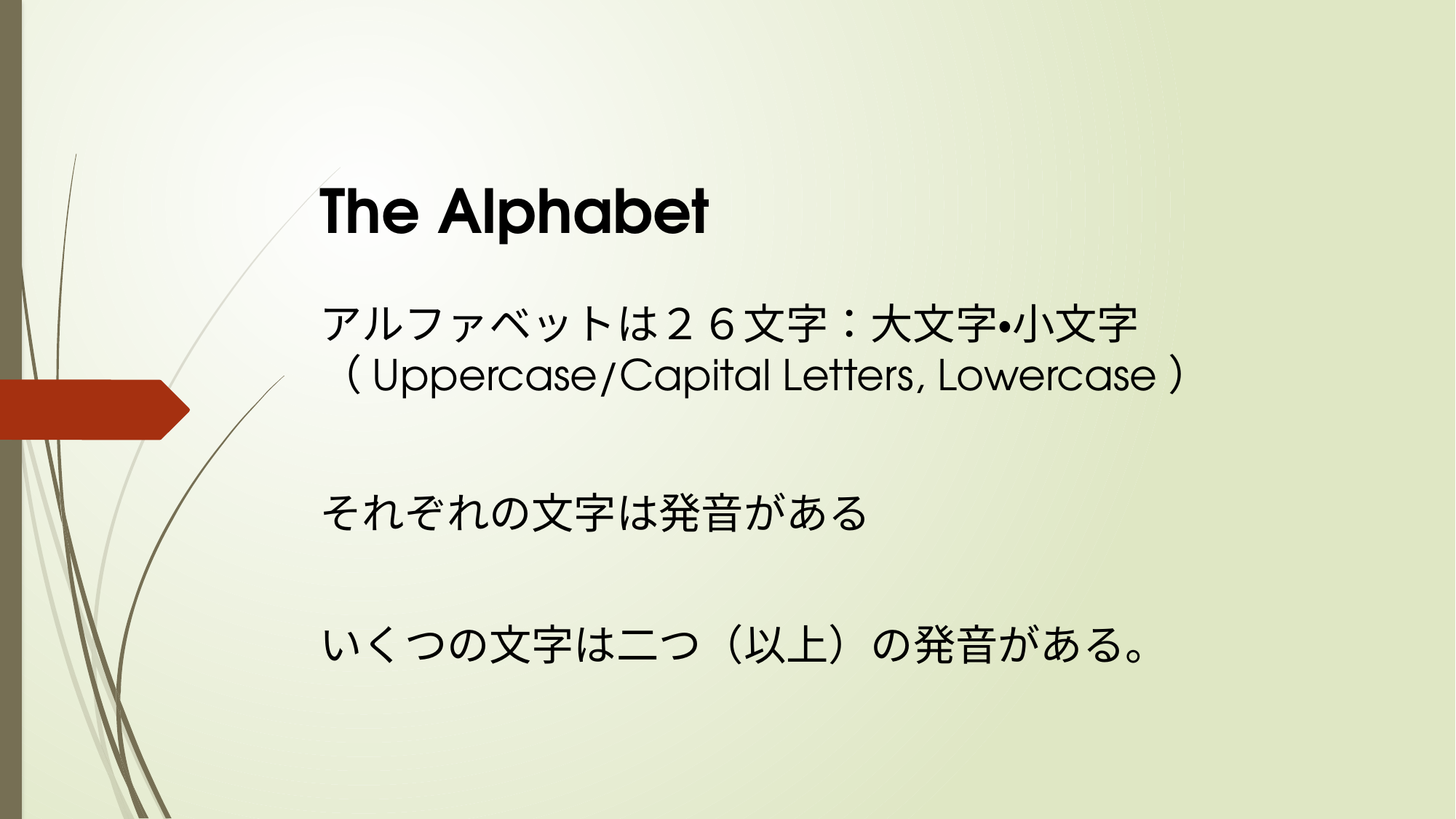

# The Alphabet
アルファベットは２６文字：大文字・小文字（Uppercase/Capital Letters, Lowercase）

それぞれの文字は発音がある

いくつの文字は二つ（以上）の発音がある。